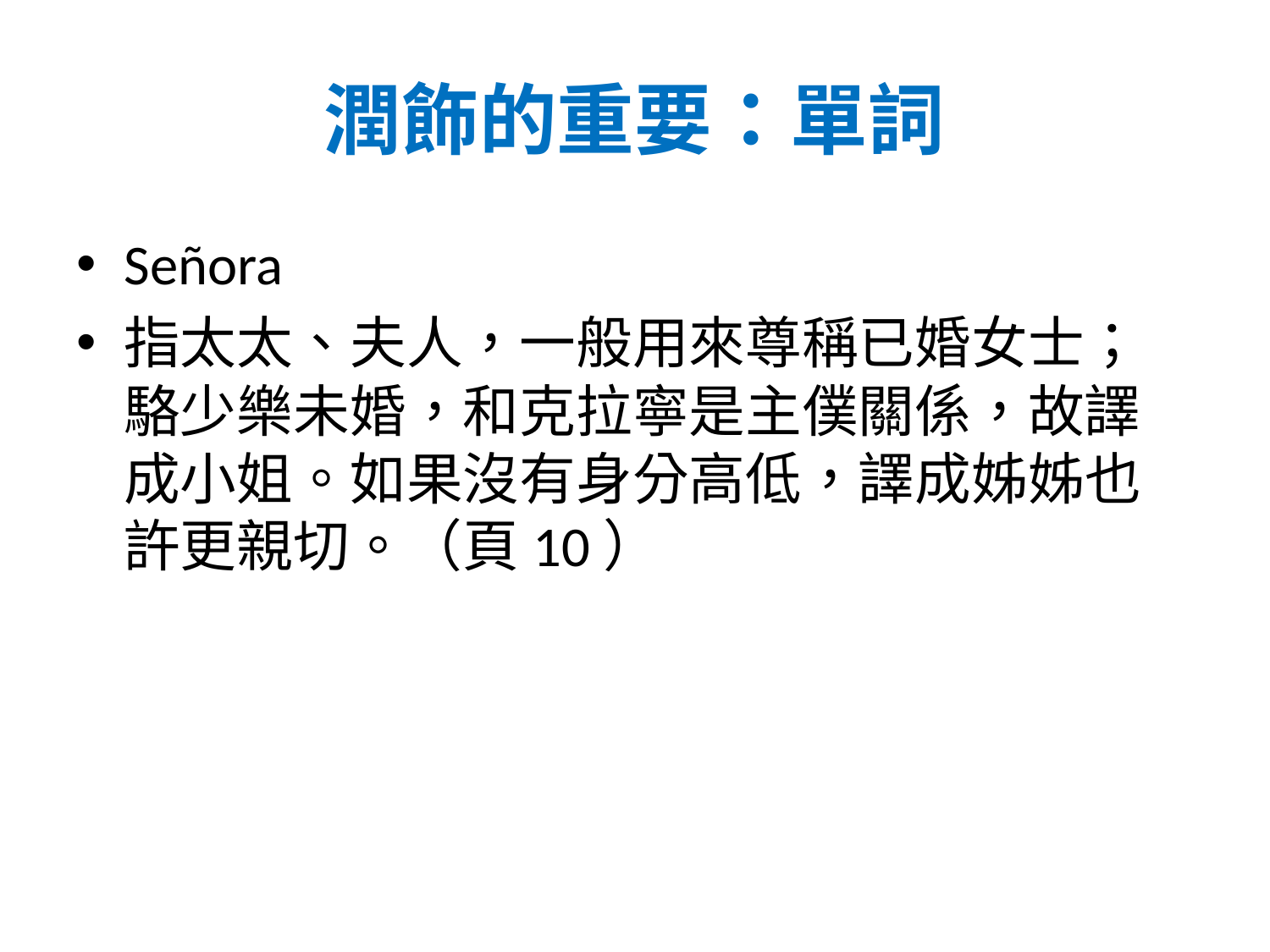

# 潤飾的重要：單詞
Señora
指太太、夫人，一般用來尊稱已婚女士；駱少樂未婚，和克拉寧是主僕關係，故譯成小姐。如果沒有身分高低，譯成姊姊也許更親切。（頁10）